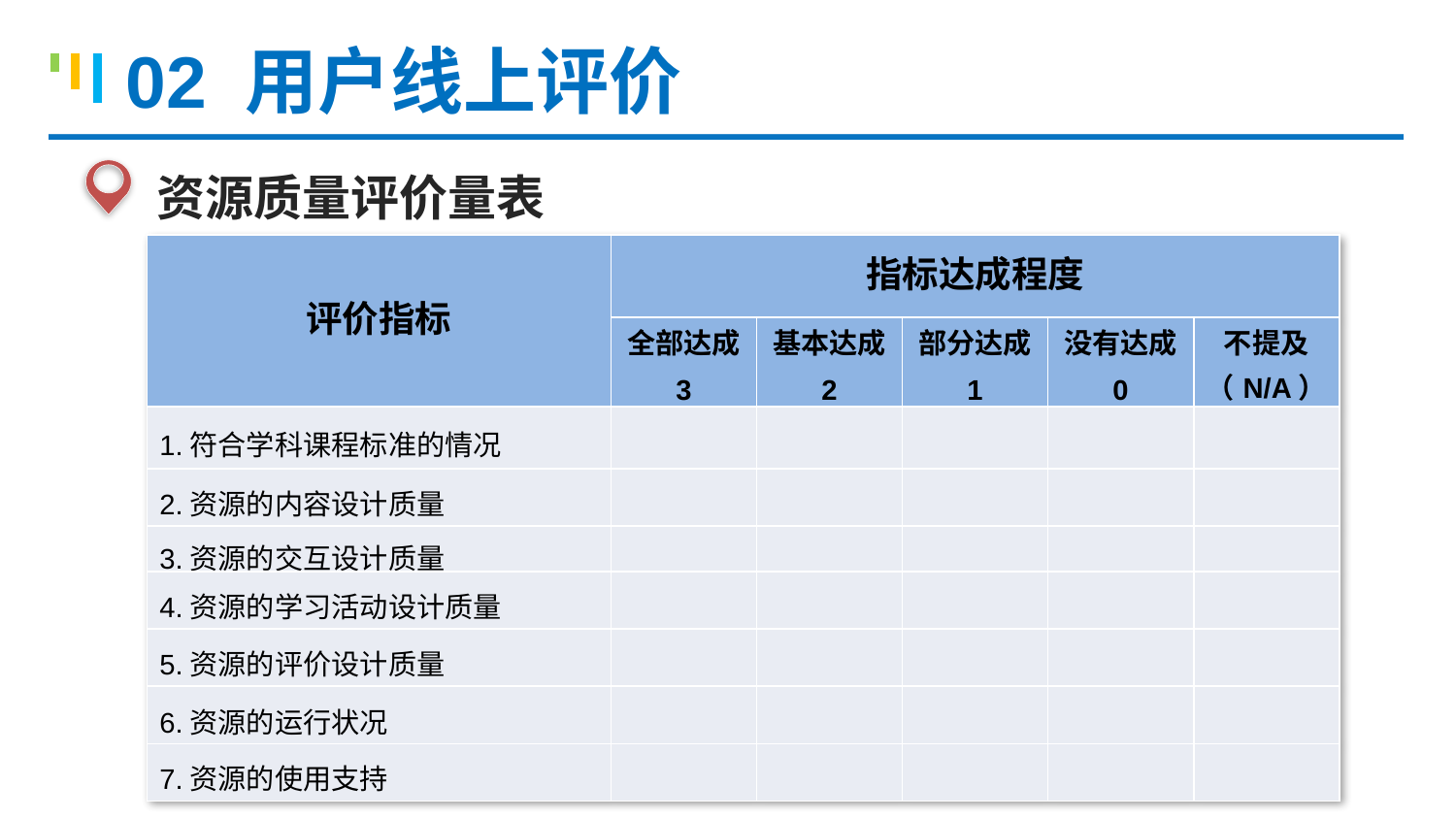

02 用户线上评价

  资源质量评价量表

| 评价指标 | 指标达成程度 |  |  |  |  |
| --- | --- | --- | --- | --- | --- |
|  | 全部达成 3 | 基本达成 2 | 部分达成 1 | 没有达成 0 | 不提及 （N/A） |
| 1.符合学科课程标准的情况 |  |  |  |  |  |
| 2.资源的内容设计质量 |  |  |  |  |  |
| 3.资源的交互设计质量 |  |  |  |  |  |
| 4.资源的学习活动设计质量 |  |  |  |  |  |
| 5.资源的评价设计质量 |  |  |  |  |  |
| 6.资源的运行状况 |  |  |  |  |  |
| 7.资源的使用支持 |  |  |  |  |  |